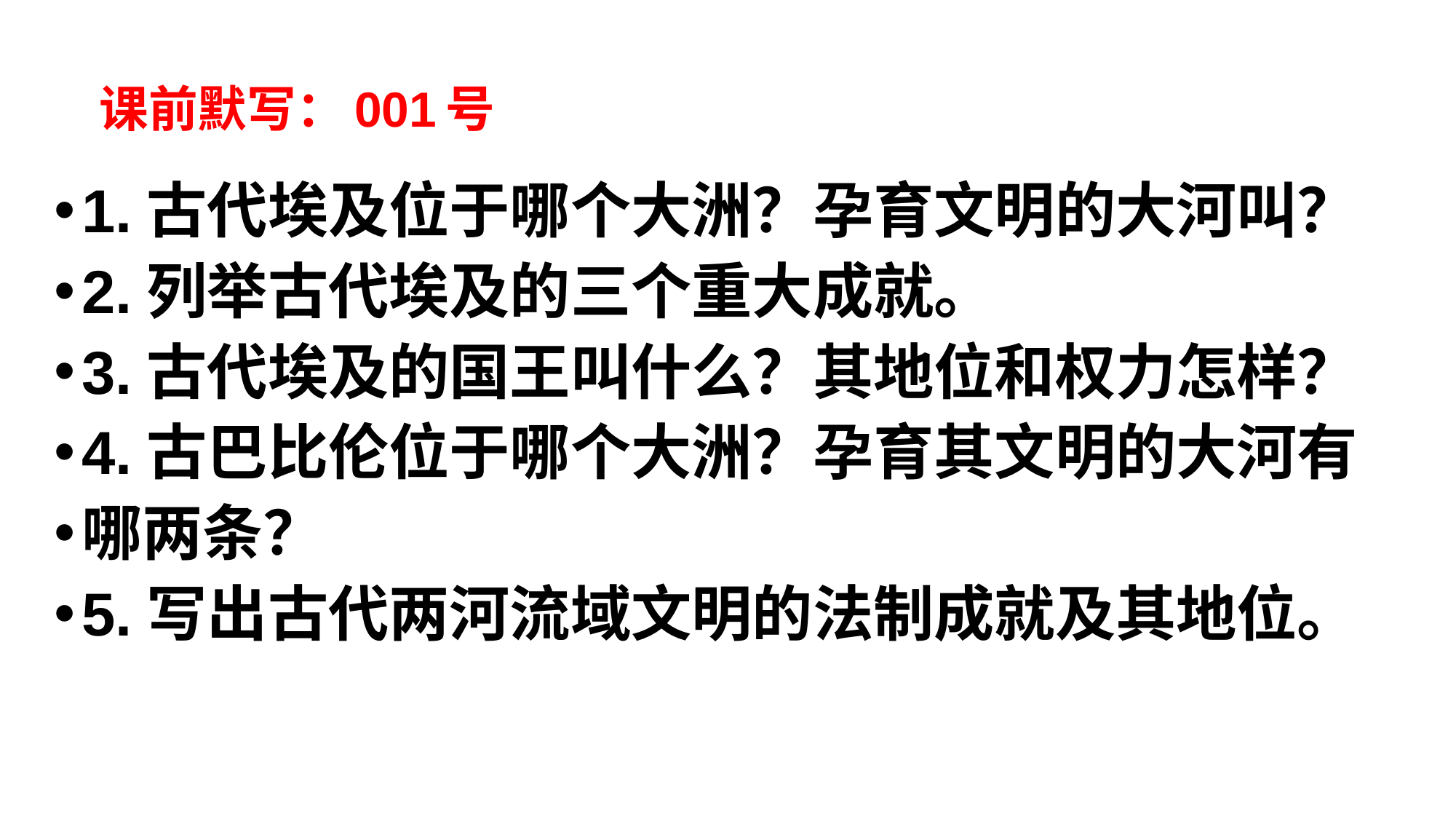

# 课前默写：001号
1.古代埃及位于哪个大洲？孕育文明的大河叫？
2.列举古代埃及的三个重大成就。
3.古代埃及的国王叫什么？其地位和权力怎样？
4.古巴比伦位于哪个大洲？孕育其文明的大河有
哪两条？
5.写出古代两河流域文明的法制成就及其地位。